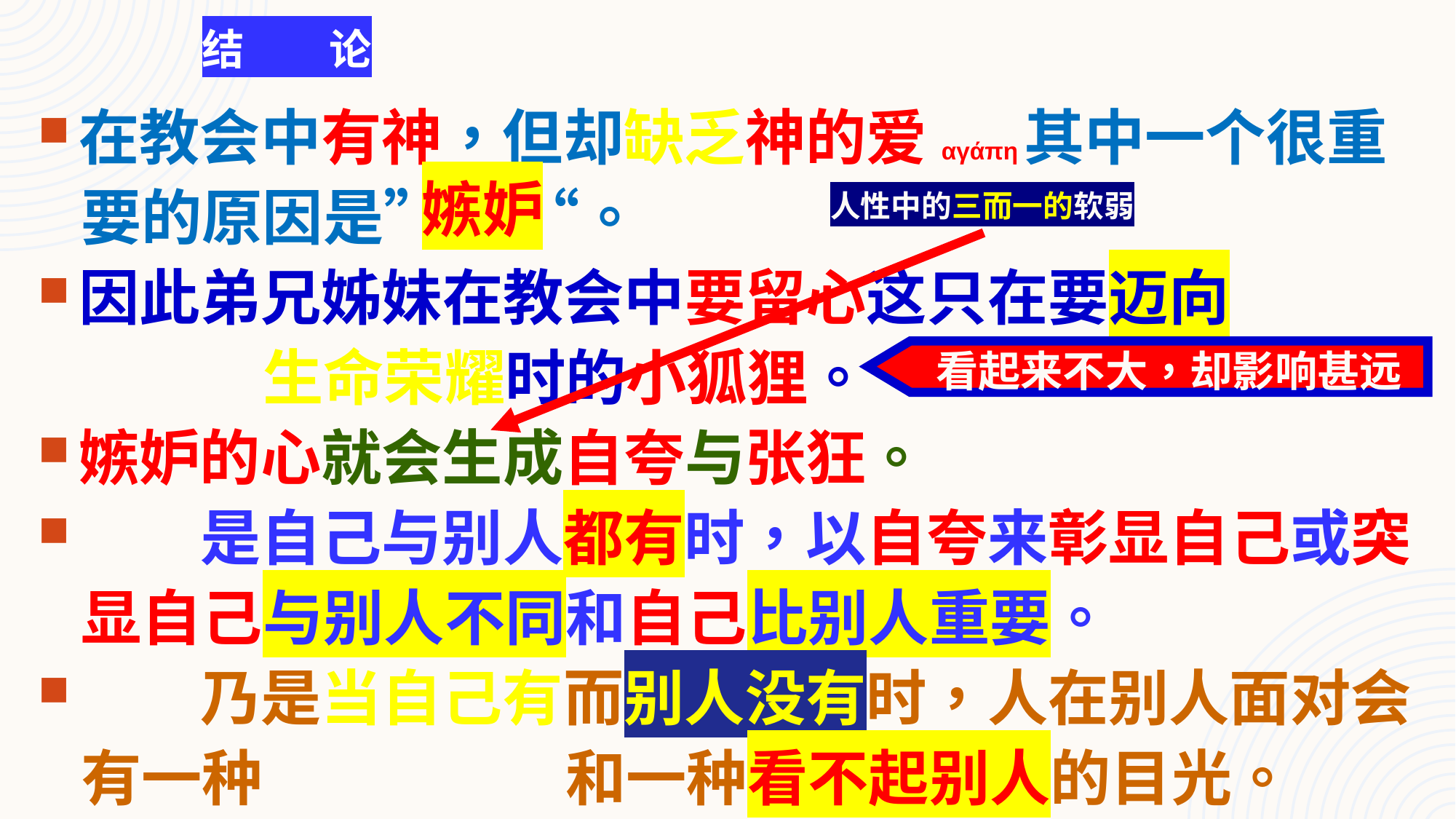

结　　论
在教会中有神，但却缺乏神的爱αγάπη其中一个很重
要的原因是” 　“。
因此弟兄姊妹在教会中要留心这只在要迈向神儿女
自由的生命荣耀时的小狐狸。
嫉妒的心就会生成自夸与张狂。
自夸是自己与别人都有时，以自夸来彰显自己或突
显自己与别人不同和自己比别人重要。
张狂乃是当自己有而别人没有时，人在别人面对会
有一种嚣张的言行和一种看不起别人的目光。
嫉妒
人性中的三而一的软弱
看起来不大，却影响甚远